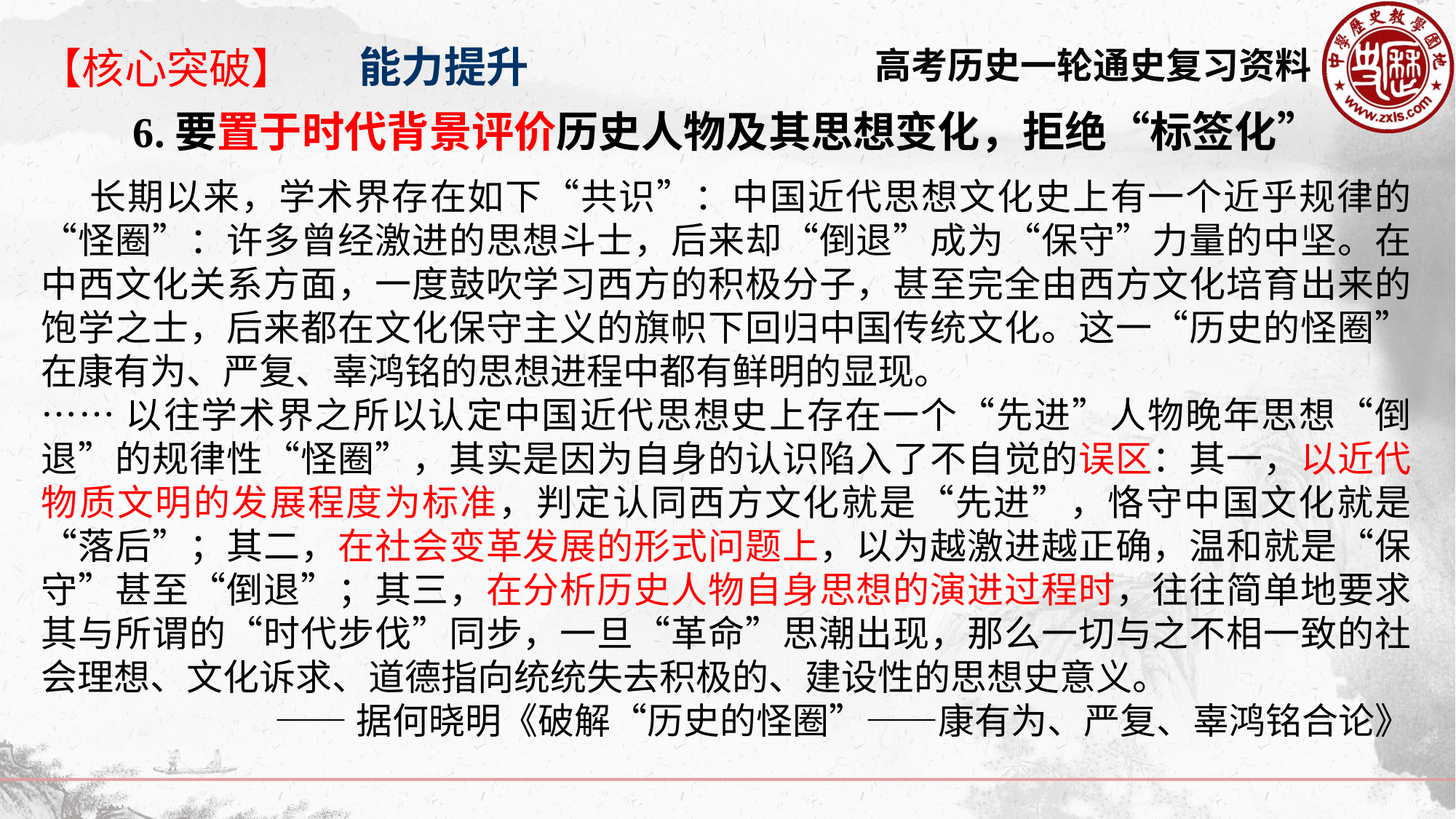

能力提升
【核心突破】
6.要置于时代背景评价历史人物及其思想变化，拒绝“标签化”
    长期以来，学术界存在如下“共识”：中国近代思想文化史上有一个近乎规律的“怪圈”：许多曾经激进的思想斗士，后来却“倒退”成为“保守”力量的中坚。在中西文化关系方面，一度鼓吹学习西方的积极分子，甚至完全由西方文化培育出来的饱学之士，后来都在文化保守主义的旗帜下回归中国传统文化。这一“历史的怪圈”在康有为、严复、辜鸿铭的思想进程中都有鲜明的显现。
……以往学术界之所以认定中国近代思想史上存在一个“先进”人物晚年思想“倒退”的规律性“怪圈”，其实是因为自身的认识陷入了不自觉的误区：其一，以近代物质文明的发展程度为标准，判定认同西方文化就是“先进”，恪守中国文化就是“落后”；其二，在社会变革发展的形式问题上，以为越激进越正确，温和就是“保守”甚至“倒退”；其三，在分析历史人物自身思想的演进过程时，往往简单地要求其与所谓的“时代步伐”同步，一旦“革命”思潮出现，那么一切与之不相一致的社会理想、文化诉求、道德指向统统失去积极的、建设性的思想史意义。
——据何晓明《破解“历史的怪圈”——康有为、严复、辜鸿铭合论》